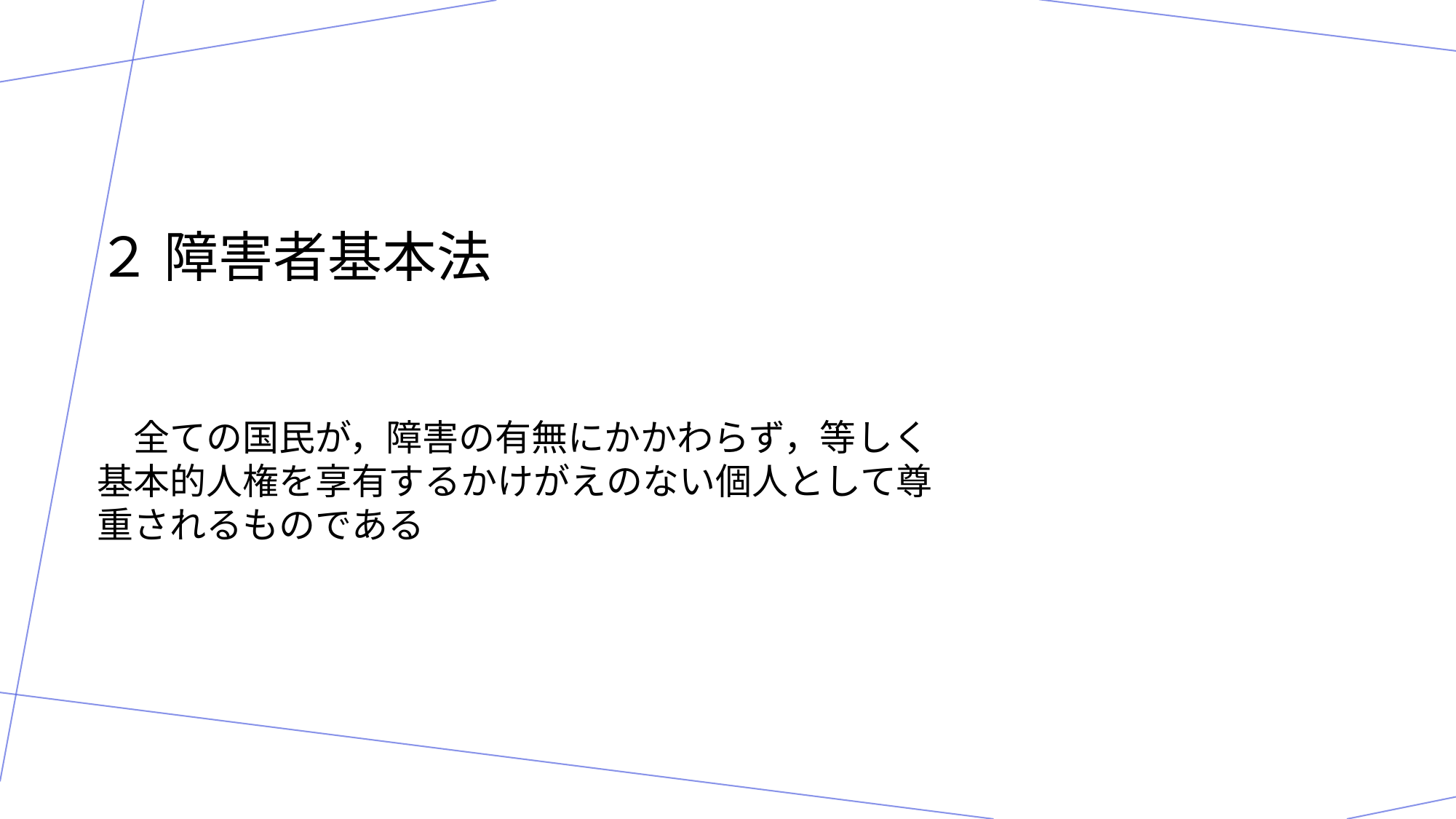

２ 障害者基本法
　全ての国民が，障害の有無にかかわらず，等しく基本的人権を享有するかけがえのない個人として尊重されるものである